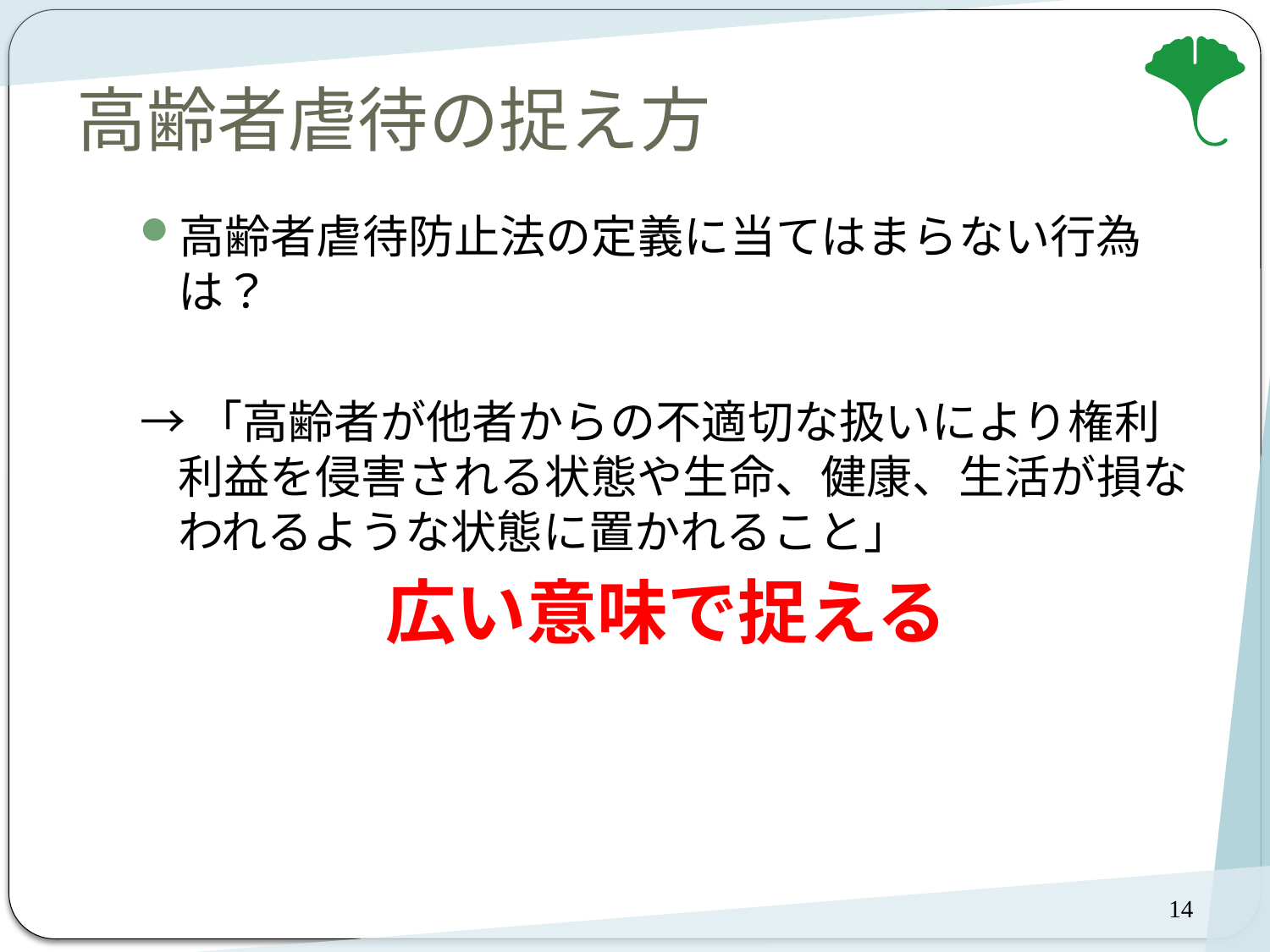

# 高齢者虐待の捉え方
高齢者虐待防止法の定義に当てはまらない行為は？

→「高齢者が他者からの不適切な扱いにより権利利益を侵害される状態や生命、健康、生活が損なわれるような状態に置かれること」
広い意味で捉える
14